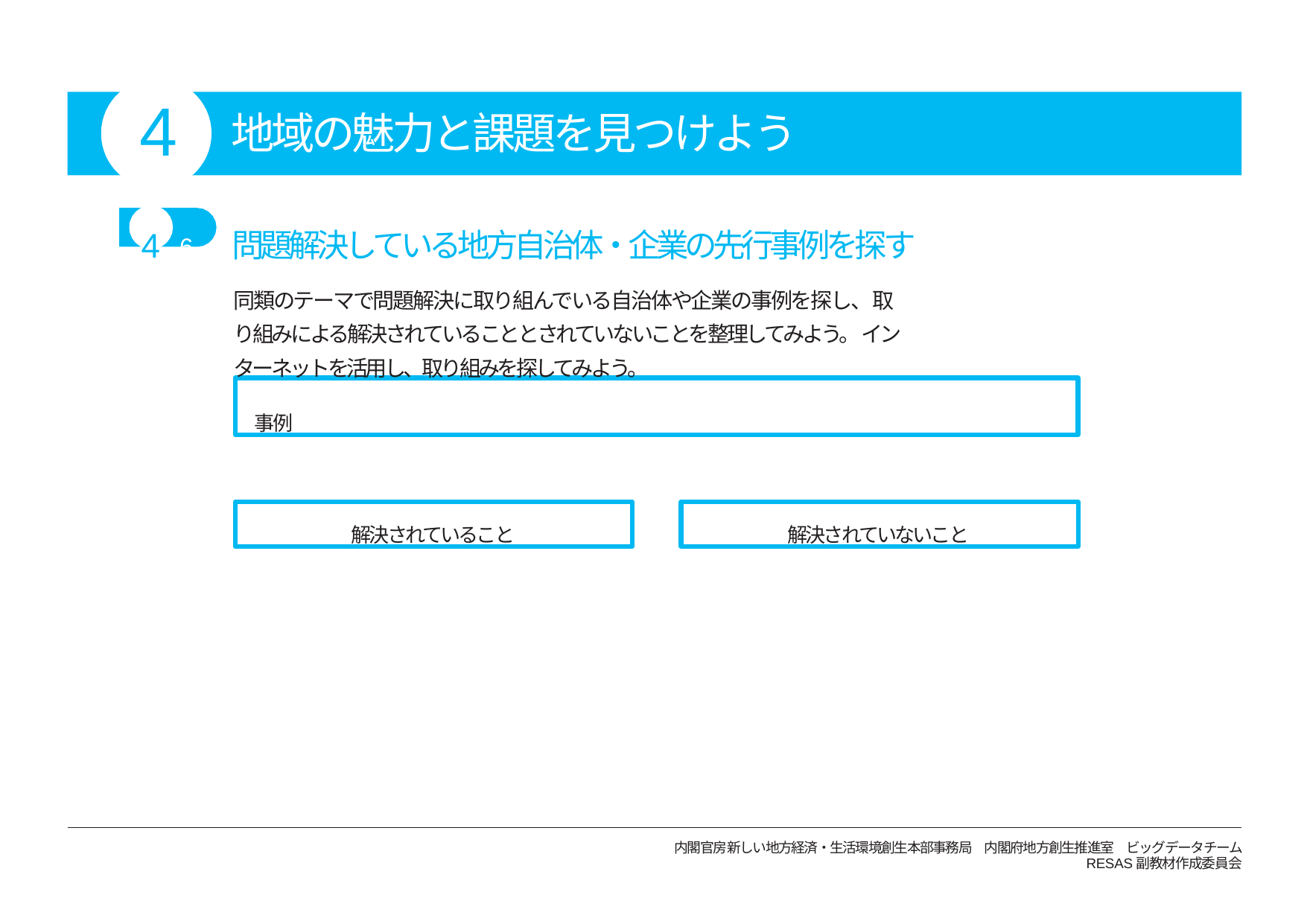

# 4

地域の魅力と課題を見つけよう
4 -6	問題解決している地方自治体・企業の先行事例を探す
同類のテーマで問題解決に取り組んでいる自治体や企業の事例を探し、取り組みによる解決されていることとされていないことを整理してみよう。インターネットを活用し、取り組みを探してみよう。

事例

解決されていること

解決されていないこと

内閣官房新しい地方経済・生活環境創生本部事務局　内閣府地方創生推進室　ビッグデータチーム
RESAS副教材作成委員会